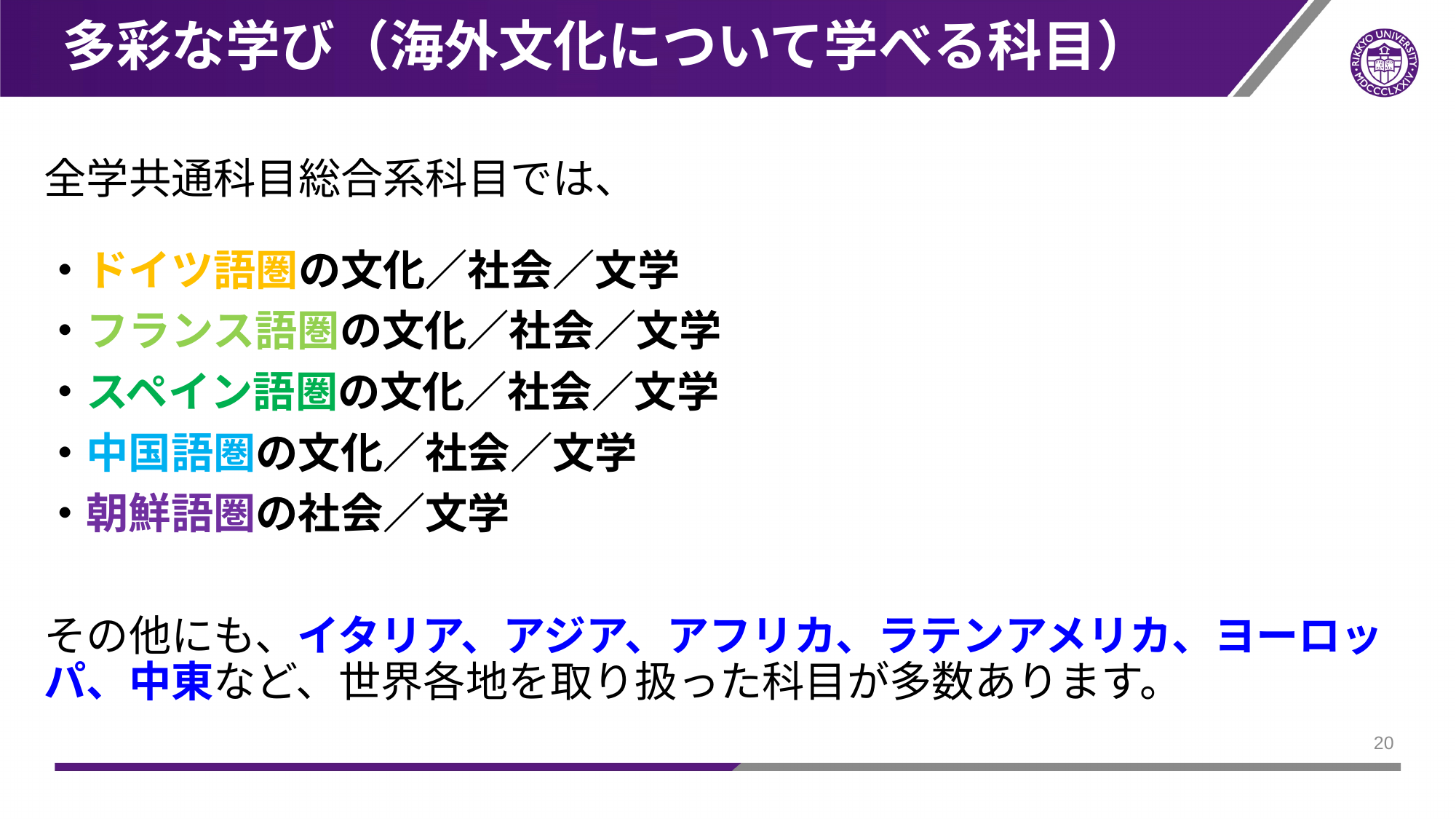

# 多彩な学び（海外文化について学べる科目）
全学共通科目総合系科目では、
・ドイツ語圏の文化／社会／文学
・フランス語圏の文化／社会／文学
・スペイン語圏の文化／社会／文学
・中国語圏の文化／社会／文学
・朝鮮語圏の社会／文学

その他にも、イタリア、アジア、アフリカ、ラテンアメリカ、ヨーロッパ、中東など、世界各地を取り扱った科目が多数あります。
20